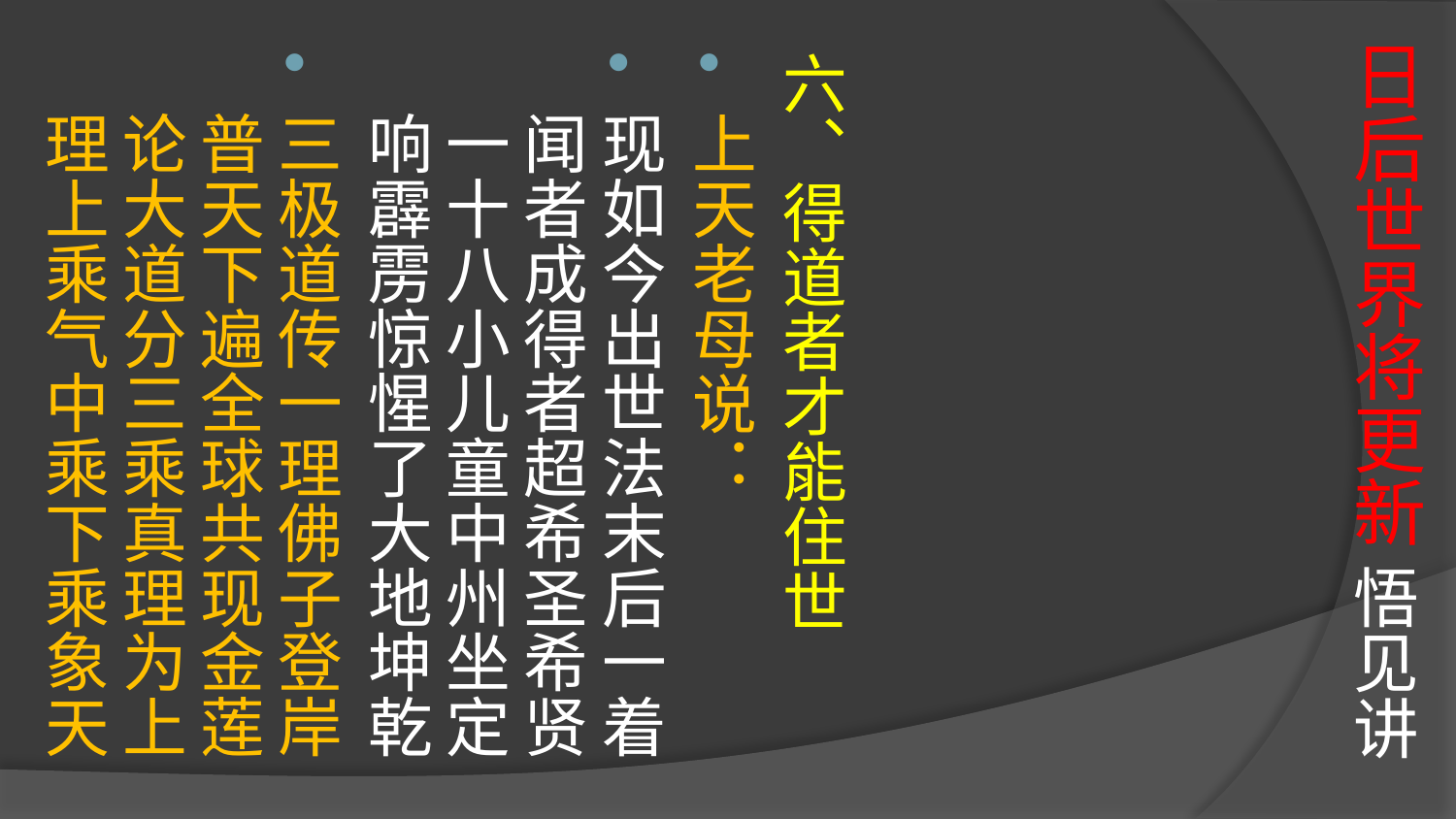

# 日后世界将更新 悟见讲
六、得道者才能住世
上天老母说：
现如今出世法末后一着 闻者成得者超希圣希贤 一十八小儿童中州坐定 响霹雳惊惺了大地坤乾
三极道传一理佛子登岸 普天下遍全球共现金莲论大道分三乘真理为上 理上乘气中乘下乘象天